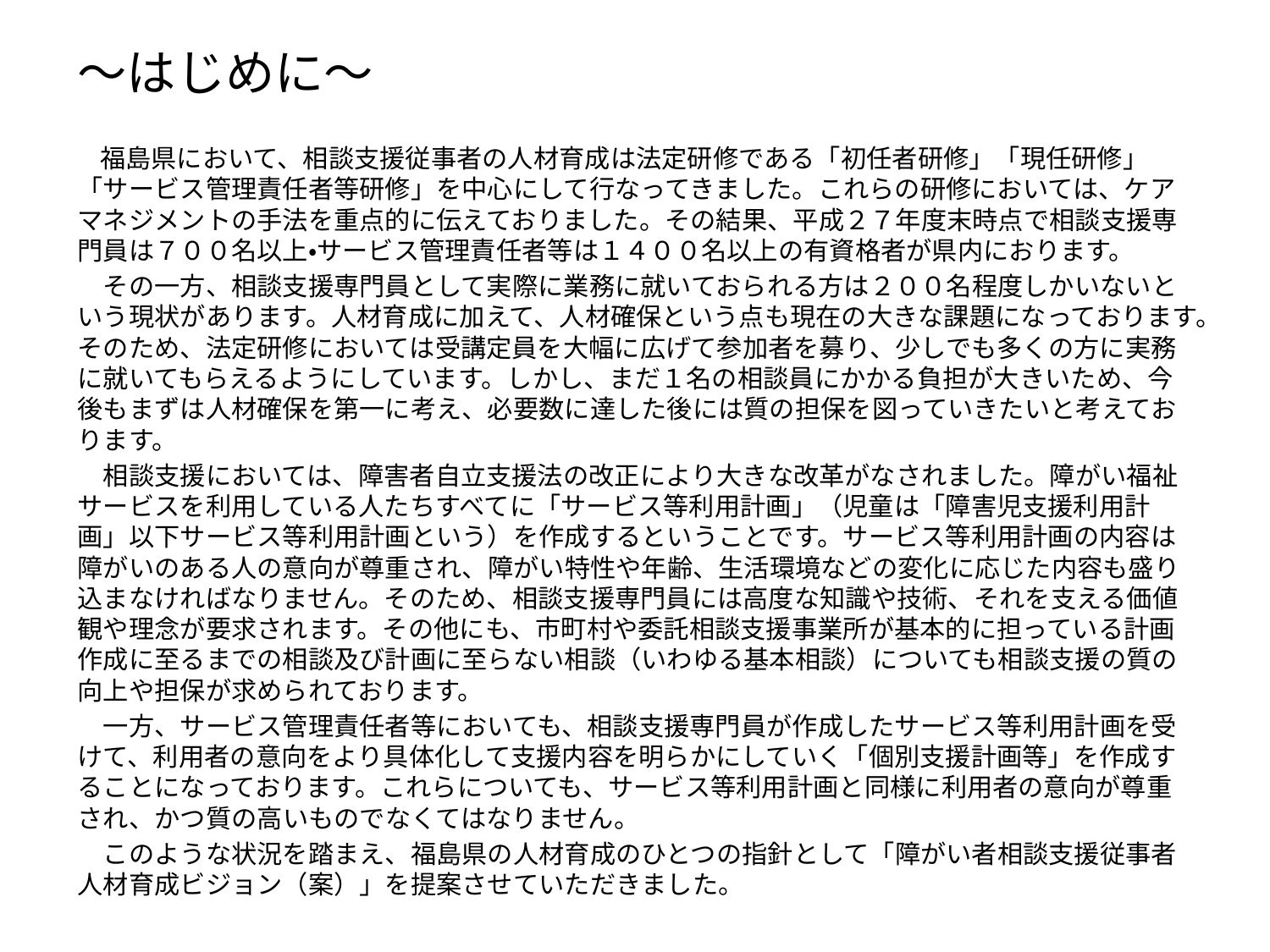

# ～はじめに～
　福島県において、相談支援従事者の人材育成は法定研修である「初任者研修」「現任研修」「サービス管理責任者等研修」を中心にして行なってきました。これらの研修においては、ケアマネジメントの手法を重点的に伝えておりました。その結果、平成２７年度末時点で相談支援専門員は７００名以上・サービス管理責任者等は１４００名以上の有資格者が県内におります。
　その一方、相談支援専門員として実際に業務に就いておられる方は２００名程度しかいないという現状があります。人材育成に加えて、人材確保という点も現在の大きな課題になっております。そのため、法定研修においては受講定員を大幅に広げて参加者を募り、少しでも多くの方に実務に就いてもらえるようにしています。しかし、まだ１名の相談員にかかる負担が大きいため、今後もまずは人材確保を第一に考え、必要数に達した後には質の担保を図っていきたいと考えております。
　相談支援においては、障害者自立支援法の改正により大きな改革がなされました。障がい福祉サービスを利用している人たちすべてに「サービス等利用計画」（児童は「障害児支援利用計画」以下サービス等利用計画という）を作成するということです。サービス等利用計画の内容は障がいのある人の意向が尊重され、障がい特性や年齢、生活環境などの変化に応じた内容も盛り込まなければなりません。そのため、相談支援専門員には高度な知識や技術、それを支える価値観や理念が要求されます。その他にも、市町村や委託相談支援事業所が基本的に担っている計画作成に至るまでの相談及び計画に至らない相談（いわゆる基本相談）についても相談支援の質の向上や担保が求められております。
　一方、サービス管理責任者等においても、相談支援専門員が作成したサービス等利用計画を受けて、利用者の意向をより具体化して支援内容を明らかにしていく「個別支援計画等」を作成することになっております。これらについても、サービス等利用計画と同様に利用者の意向が尊重され、かつ質の高いものでなくてはなりません。
　このような状況を踏まえ、福島県の人材育成のひとつの指針として「障がい者相談支援従事者人材育成ビジョン（案）」を提案させていただきました。